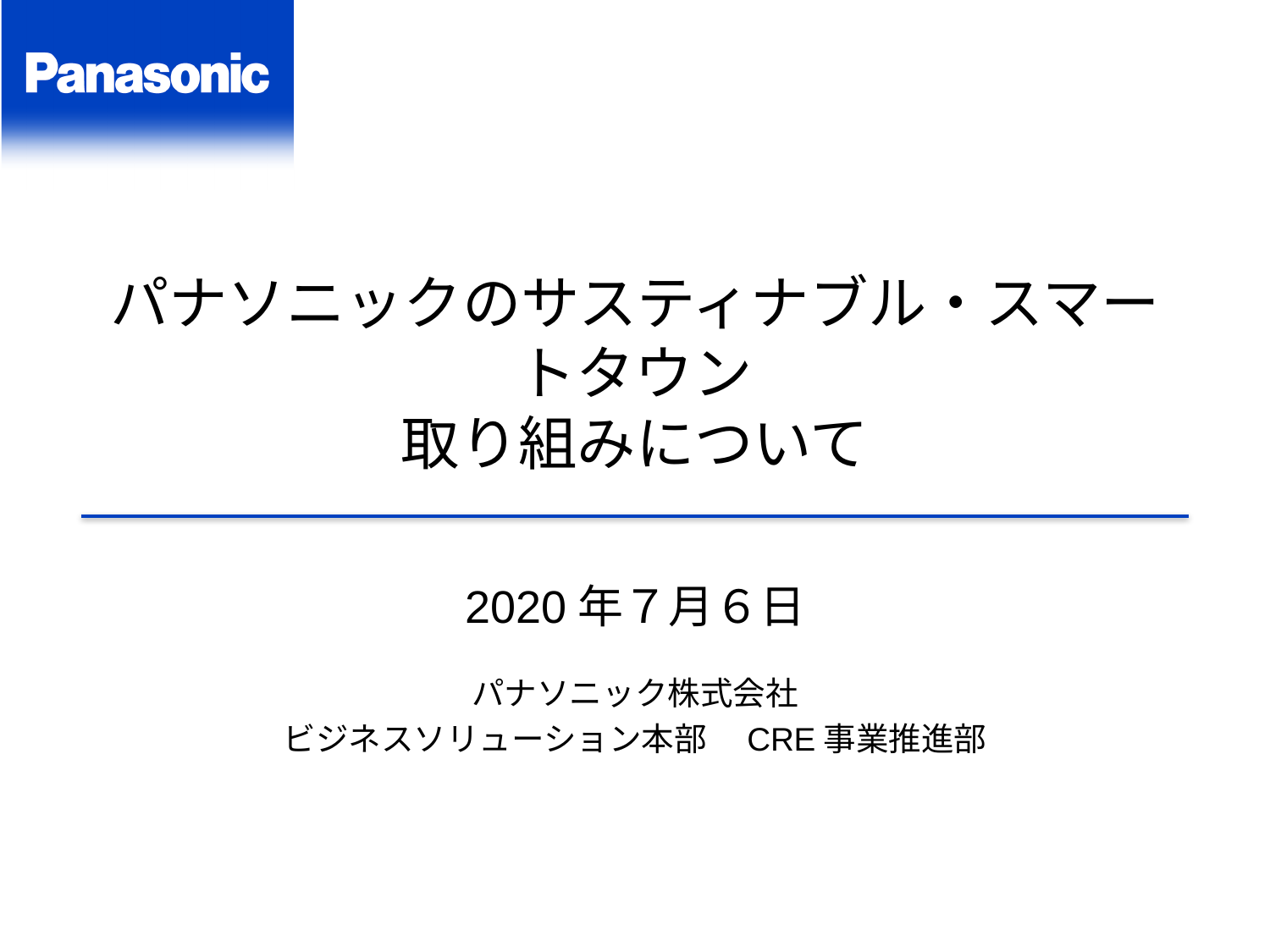

# パナソニックのサスティナブル・スマートタウン 取り組みについて
2020年７月６日

パナソニック株式会社
ビジネスソリューション本部　CRE事業推進部